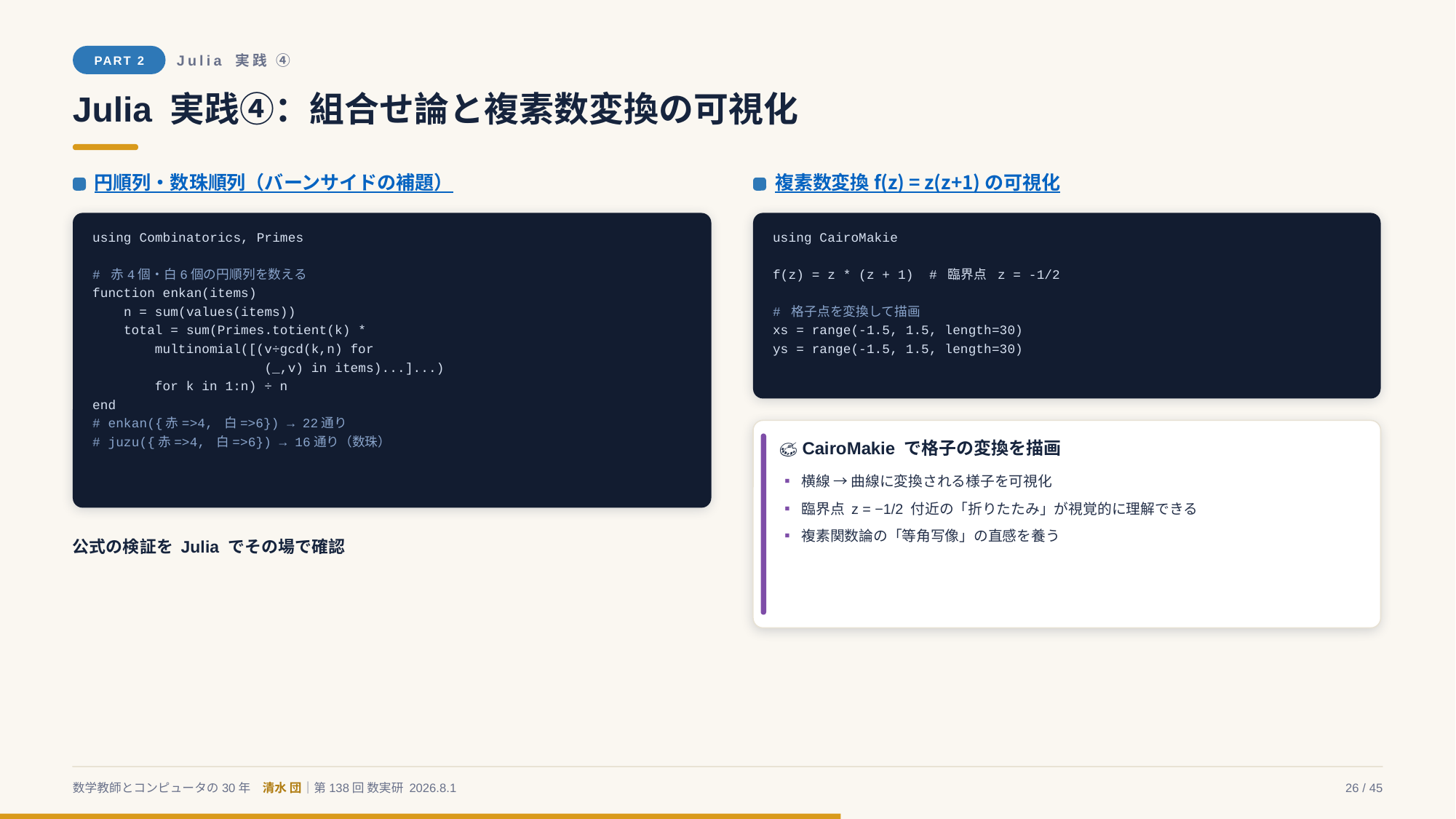

PART 2
Julia 実践 ④
Julia 実践④：組合せ論と複素数変換の可視化

円順列・数珠順列（バーンサイドの補題）
複素数変換 f(z) = z(z+1) の可視化

using Combinatorics, Primes

# 赤4個・白6個の円順列を数える
function enkan(items)
    n = sum(values(items))
    total = sum(Primes.totient(k) *
        multinomial([(v÷gcd(k,n) for
                      (_,v) in items)...]...)
        for k in 1:n) ÷ n
end
# enkan({赤=>4, 白=>6}) → 22通り
# juzu({赤=>4, 白=>6}) → 16通り（数珠）
using CairoMakie

f(z) = z * (z + 1)  # 臨界点 z = -1/2

# 格子点を変換して描画
xs = range(-1.5, 1.5, length=30)
ys = range(-1.5, 1.5, length=30)

🎨 CairoMakie で格子の変換を描画

▪ 横線 → 曲線に変換される様子を可視化
▪ 臨界点 z = −1/2 付近の「折りたたみ」が視覚的に理解できる
▪ 複素関数論の「等角写像」の直感を養う
公式の検証を Julia でその場で確認

数学教師とコンピュータの30年　清水 団｜第138回 数実研 2026.8.1
26 / 45